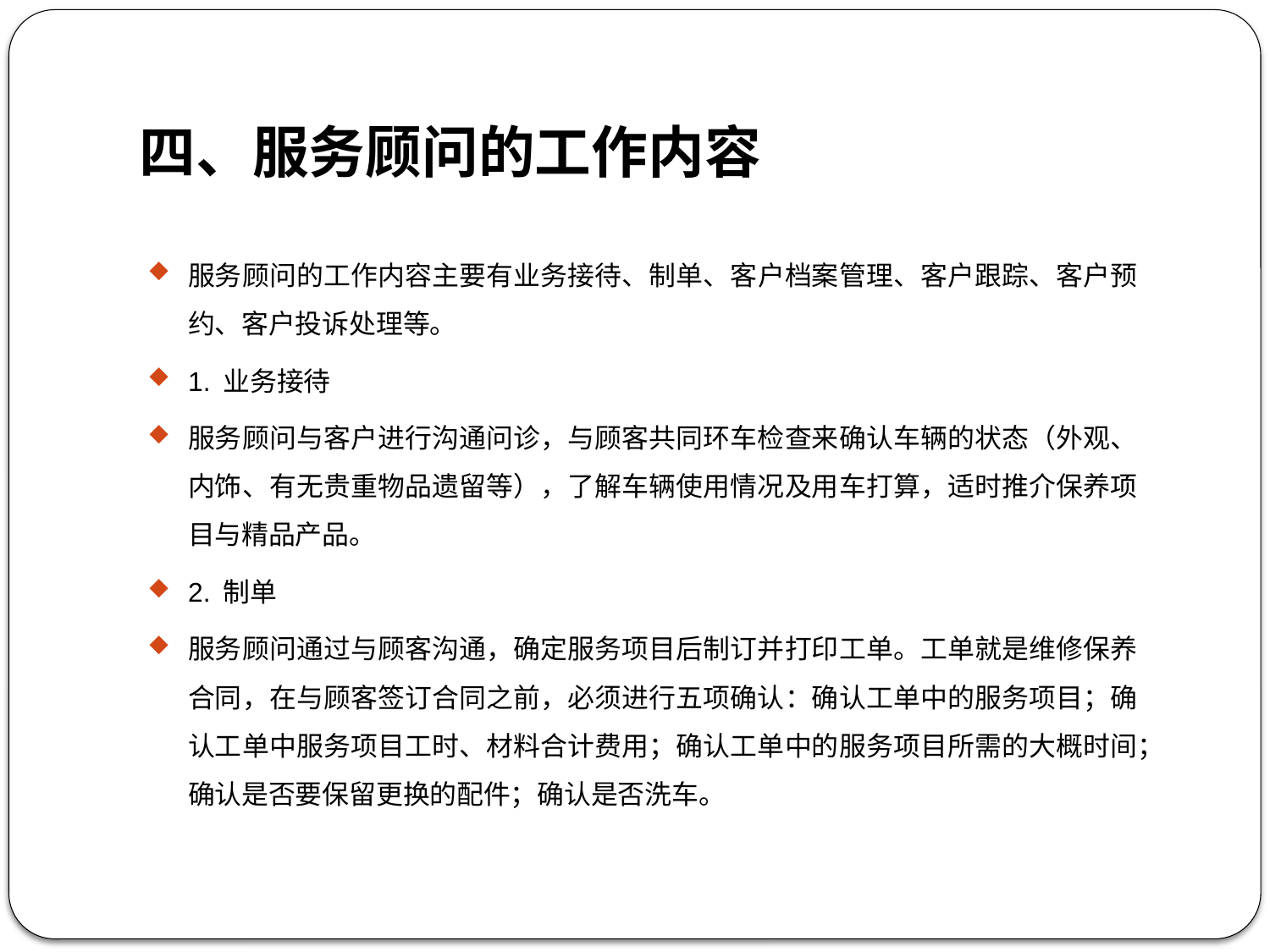

# 四、服务顾问的工作内容
服务顾问的工作内容主要有业务接待、制单、客户档案管理、客户跟踪、客户预约、客户投诉处理等。
1. 业务接待
服务顾问与客户进行沟通问诊，与顾客共同环车检查来确认车辆的状态（外观、内饰、有无贵重物品遗留等），了解车辆使用情况及用车打算，适时推介保养项目与精品产品。
2. 制单
服务顾问通过与顾客沟通，确定服务项目后制订并打印工单。工单就是维修保养合同，在与顾客签订合同之前，必须进行五项确认：确认工单中的服务项目；确认工单中服务项目工时、材料合计费用；确认工单中的服务项目所需的大概时间；确认是否要保留更换的配件；确认是否洗车。